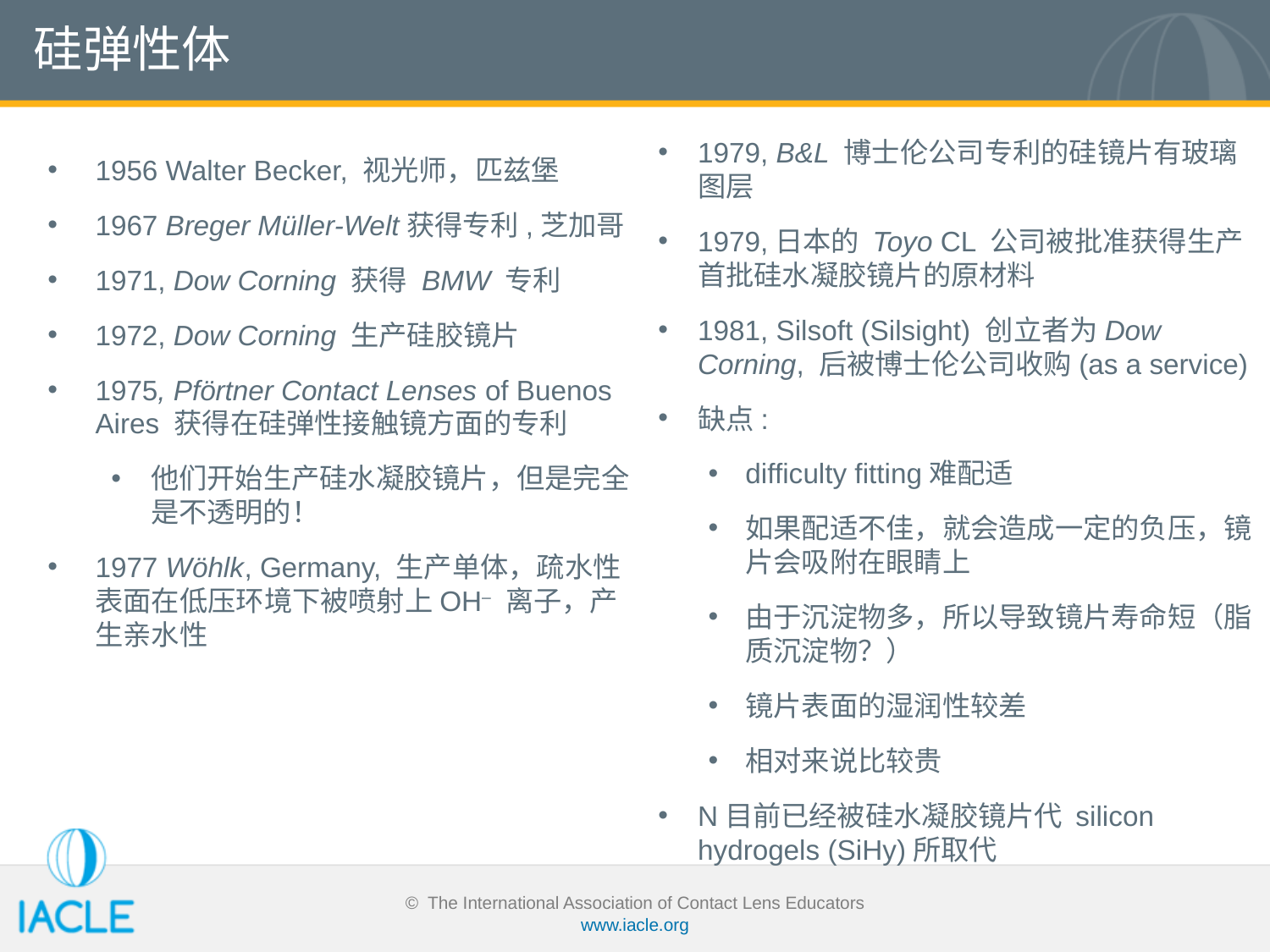

# 硅弹性体
1979, B&L 博士伦公司专利的硅镜片有玻璃图层
1979,日本的 Toyo CL 公司被批准获得生产首批硅水凝胶镜片的原材料
1981, Silsoft (Silsight) 创立者为Dow Corning, 后被博士伦公司收购(as a service)
缺点:
difficulty fitting难配适
如果配适不佳，就会造成一定的负压，镜片会吸附在眼睛上
由于沉淀物多，所以导致镜片寿命短（脂质沉淀物？）
镜片表面的湿润性较差
相对来说比较贵
N目前已经被硅水凝胶镜片代 silicon hydrogels (SiHy)所取代
1956 Walter Becker, 视光师，匹兹堡
1967 Breger Müller-Welt获得专利,芝加哥
1971, Dow Corning 获得 BMW 专利
1972, Dow Corning 生产硅胶镜片
1975, Pförtner Contact Lenses of Buenos Aires 获得在硅弹性接触镜方面的专利
他们开始生产硅水凝胶镜片，但是完全是不透明的！
1977 Wöhlk, Germany, 生产单体，疏水性表面在低压环境下被喷射上OH– 离子，产生亲水性